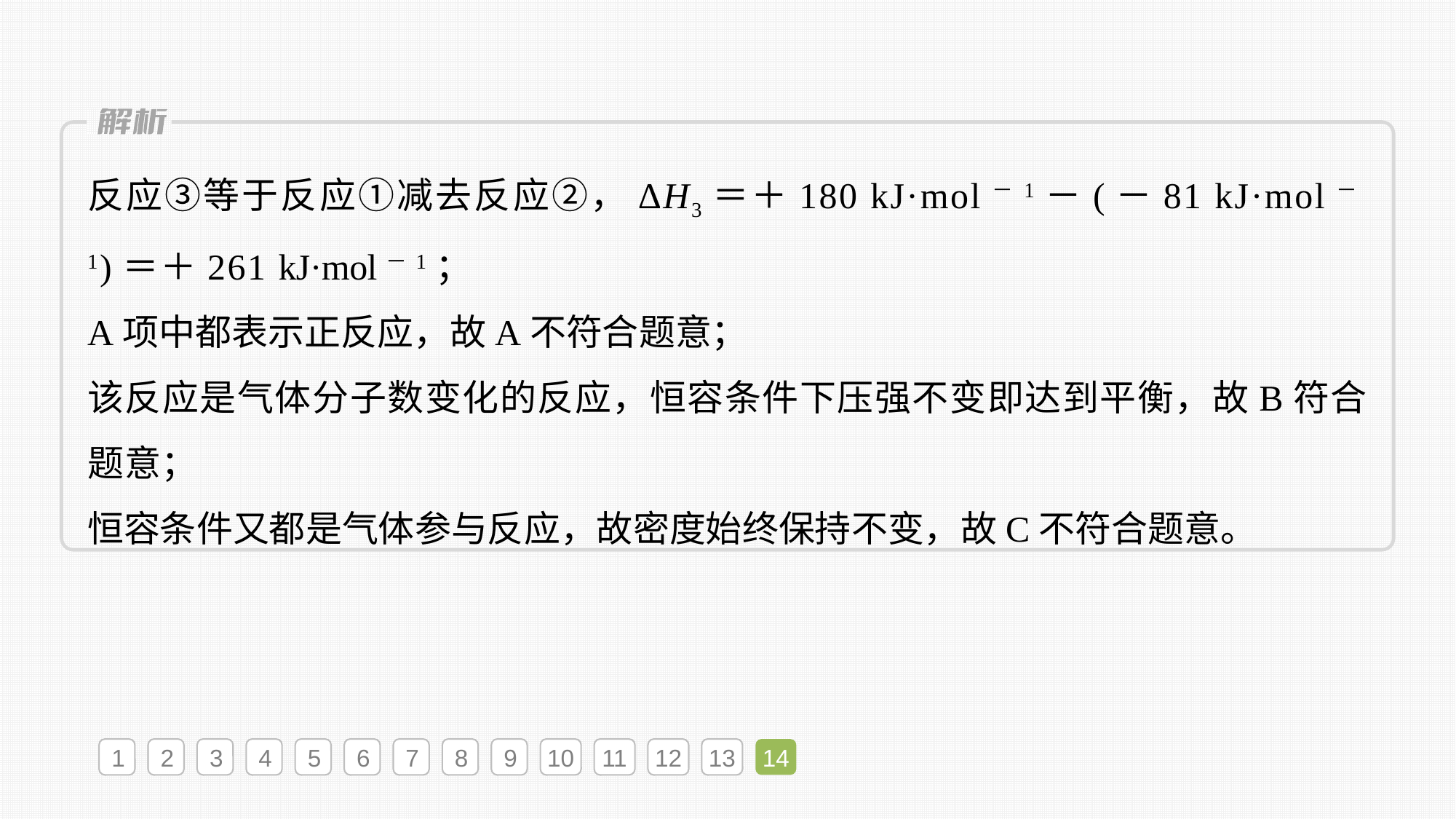

反应③等于反应①减去反应②，ΔH3＝＋180 kJ·mol－1－(－81 kJ·mol－1)＝＋261 kJ·mol－1；
A项中都表示正反应，故A不符合题意；
该反应是气体分子数变化的反应，恒容条件下压强不变即达到平衡，故B符合题意；
恒容条件又都是气体参与反应，故密度始终保持不变，故C不符合题意。
1
2
3
4
5
6
7
8
9
10
11
12
13
14